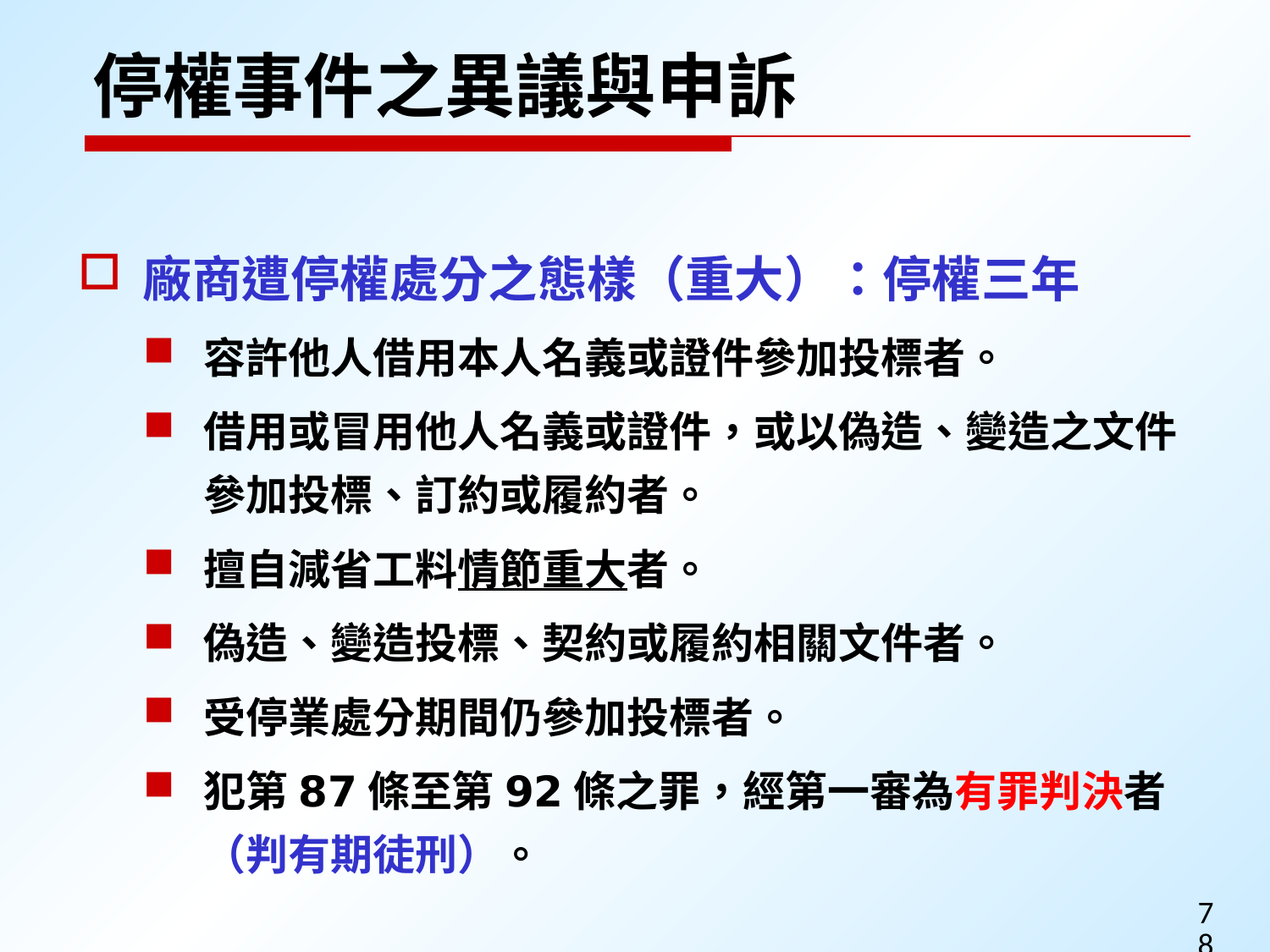

停權事件之異議與申訴

廠商遭停權處分之態樣（重大）：停權三年
容許他人借用本人名義或證件參加投標者。
借用或冒用他人名義或證件，或以偽造、變造之文件參加投標、訂約或履約者。
擅自減省工料情節重大者。
偽造、變造投標、契約或履約相關文件者。
受停業處分期間仍參加投標者。
犯第87條至第92條之罪，經第一審為有罪判決者（判有期徒刑）。